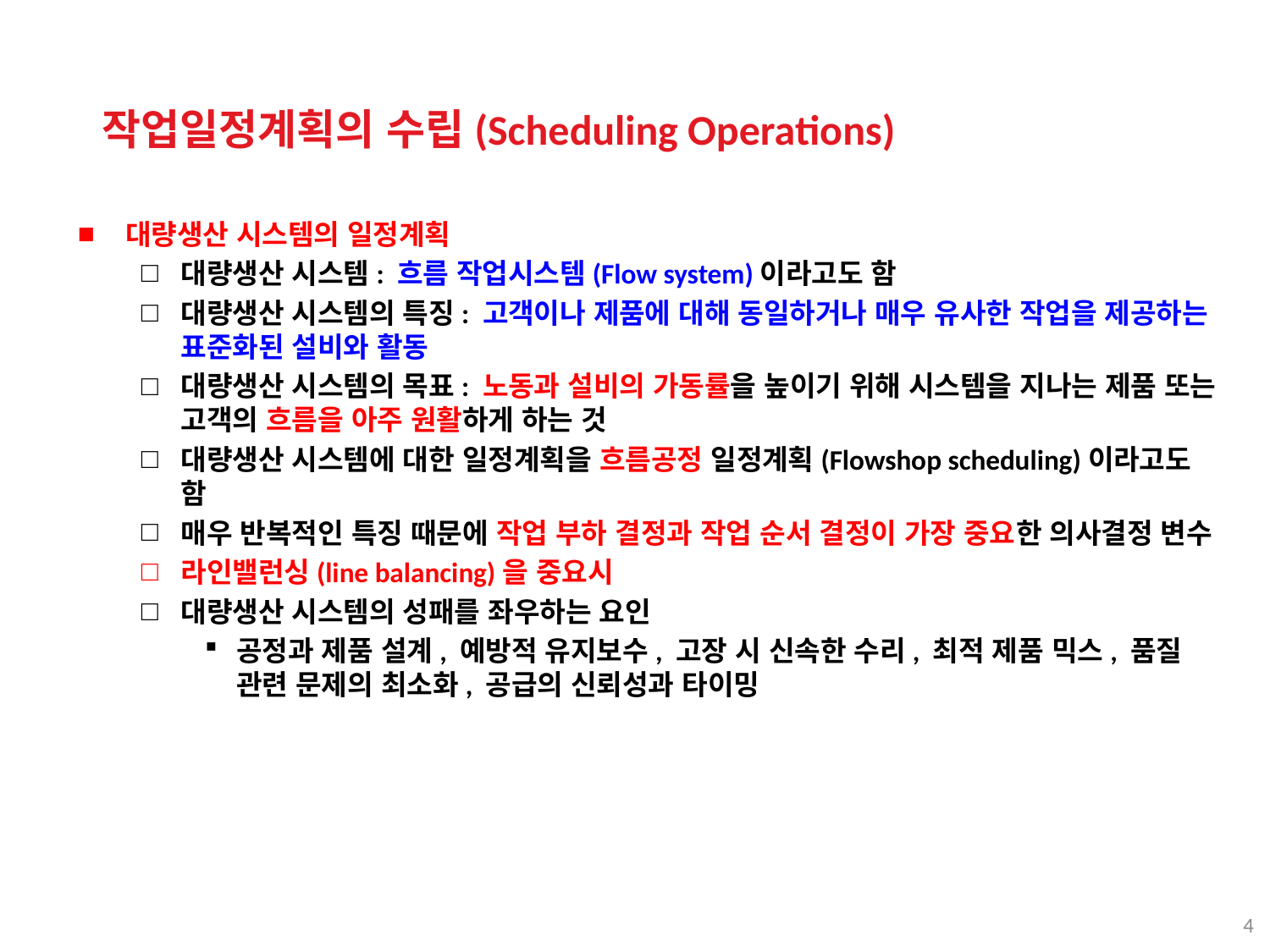

작업일정계획의 수립(Scheduling Operations)
대량생산 시스템의 일정계획
대량생산 시스템: 흐름 작업시스템(Flow system)이라고도 함
대량생산 시스템의 특징: 고객이나 제품에 대해 동일하거나 매우 유사한 작업을 제공하는 표준화된 설비와 활동
대량생산 시스템의 목표: 노동과 설비의 가동률을 높이기 위해 시스템을 지나는 제품 또는 고객의 흐름을 아주 원활하게 하는 것
대량생산 시스템에 대한 일정계획을 흐름공정 일정계획(Flowshop scheduling)이라고도 함
매우 반복적인 특징 때문에 작업 부하 결정과 작업 순서 결정이 가장 중요한 의사결정 변수
라인밸런싱(line balancing)을 중요시
대량생산 시스템의 성패를 좌우하는 요인
공정과 제품 설계, 예방적 유지보수, 고장 시 신속한 수리, 최적 제품 믹스, 품질 관련 문제의 최소화, 공급의 신뢰성과 타이밍

4